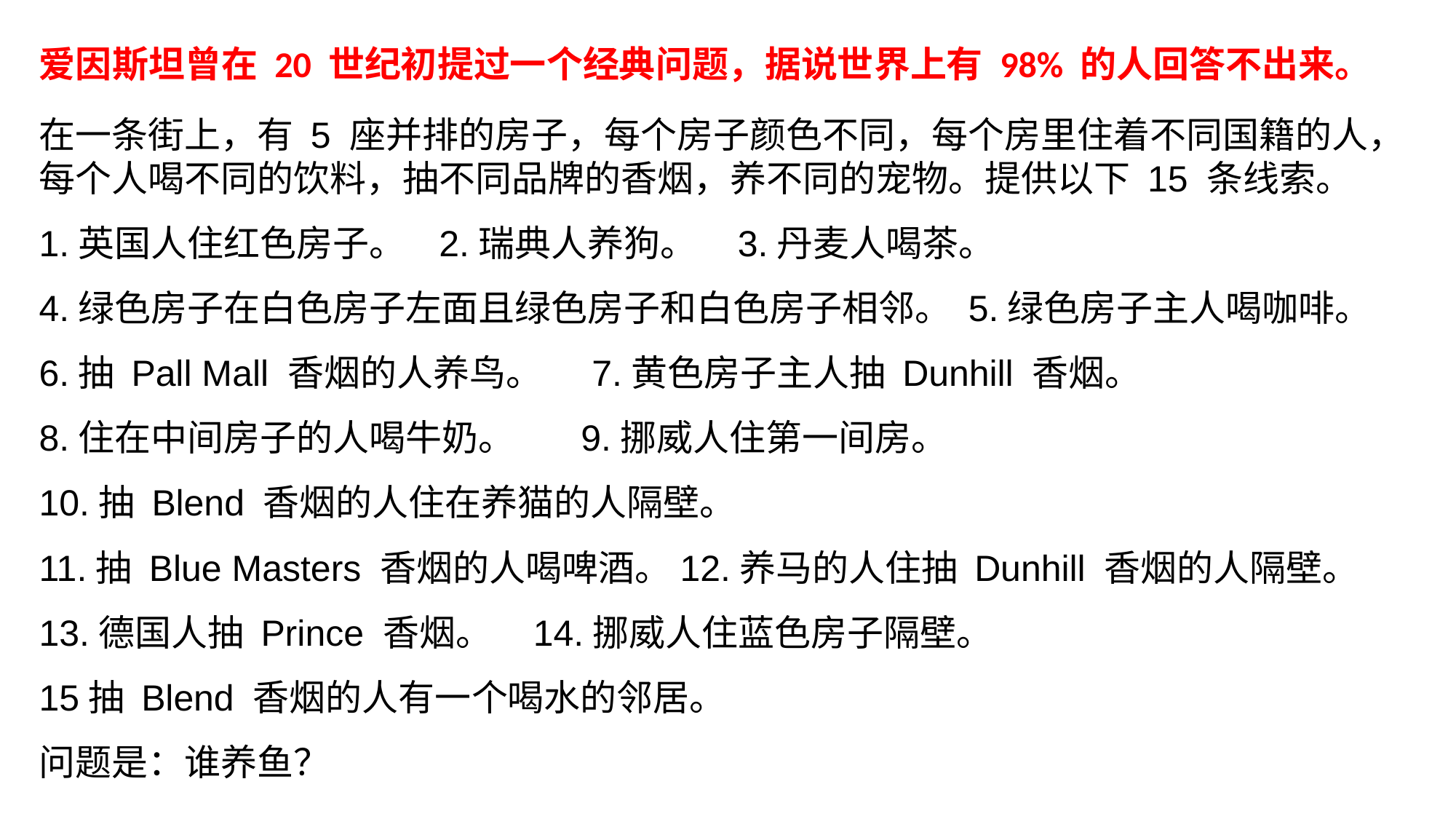

# 爱因斯坦曾在 20 世纪初提过一个经典问题，据说世界上有 98% 的人回答不出来。
在一条街上，有 5 座并排的房子，每个房子颜色不同，每个房里住着不同国籍的人，每个人喝不同的饮料，抽不同品牌的香烟，养不同的宠物。提供以下 15 条线索。
1.英国人住红色房子。   2.瑞典人养狗。    3.丹麦人喝茶。
4.绿色房子在白色房子左面且绿色房子和白色房子相邻。 5.绿色房子主人喝咖啡。
6.抽 Pall Mall 香烟的人养鸟。     7.黄色房子主人抽 Dunhill 香烟。
8.住在中间房子的人喝牛奶。       9.挪威人住第一间房。
10.抽 Blend 香烟的人住在养猫的人隔壁。
11.抽 Blue Masters 香烟的人喝啤酒。12.养马的人住抽 Dunhill 香烟的人隔壁。
13.德国人抽 Prince 香烟。    14.挪威人住蓝色房子隔壁。
15抽 Blend 香烟的人有一个喝水的邻居。
问题是：谁养鱼？